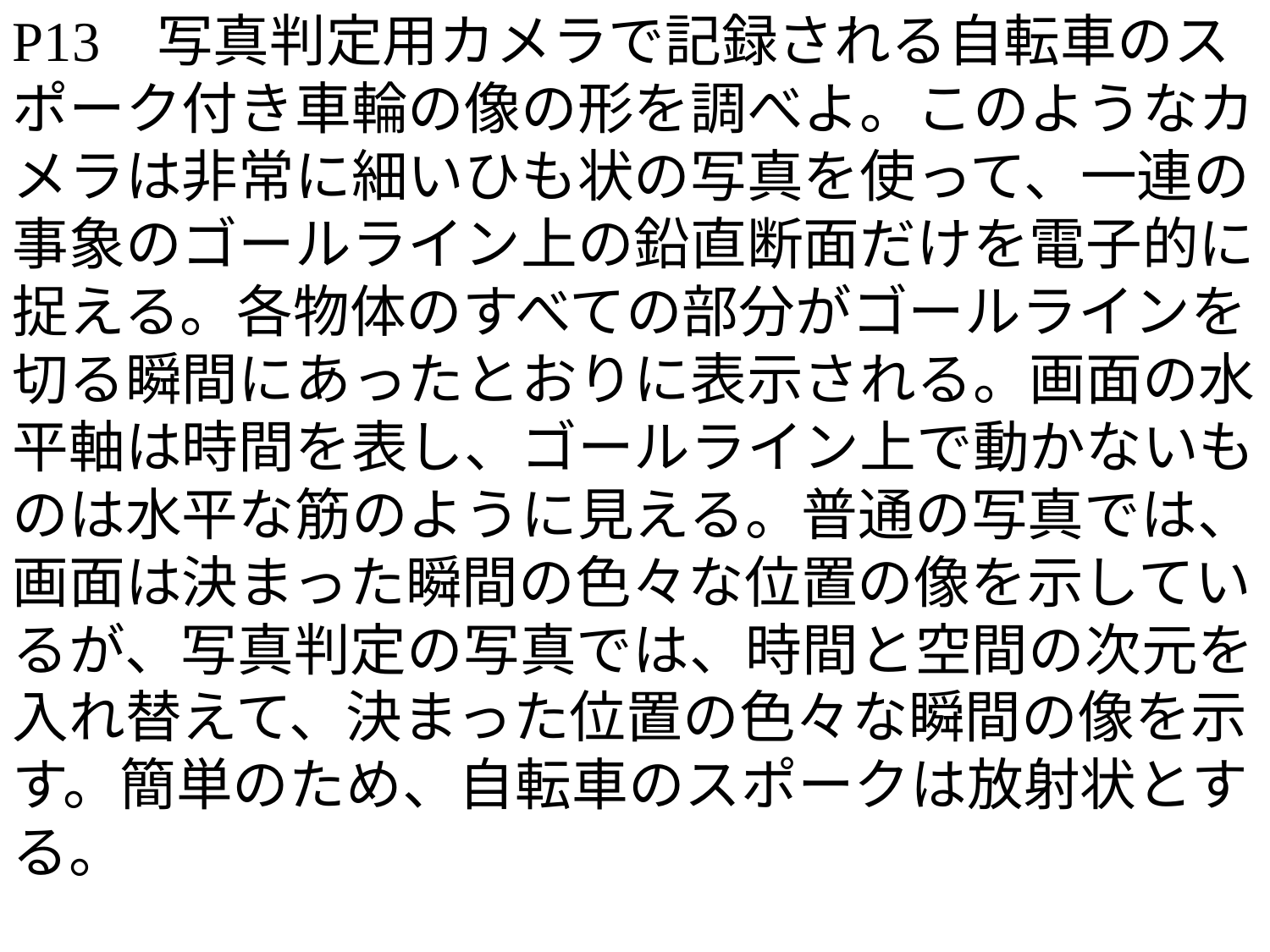

P13   写真判定用カメラで記録される自転車のスポーク付き車輪の像の形を調べよ。このようなカメラは非常に細いひも状の写真を使って、一連の事象のゴールライン上の鉛直断面だけを電子的に捉える。各物体のすべての部分がゴールラインを切る瞬間にあったとおりに表示される。画面の水平軸は時間を表し、ゴールライン上で動かないものは水平な筋のように見える。普通の写真では、画面は決まった瞬間の色々な位置の像を示しているが、写真判定の写真では、時間と空間の次元を入れ替えて、決まった位置の色々な瞬間の像を示す。簡単のため、自転車のスポークは放射状とする。